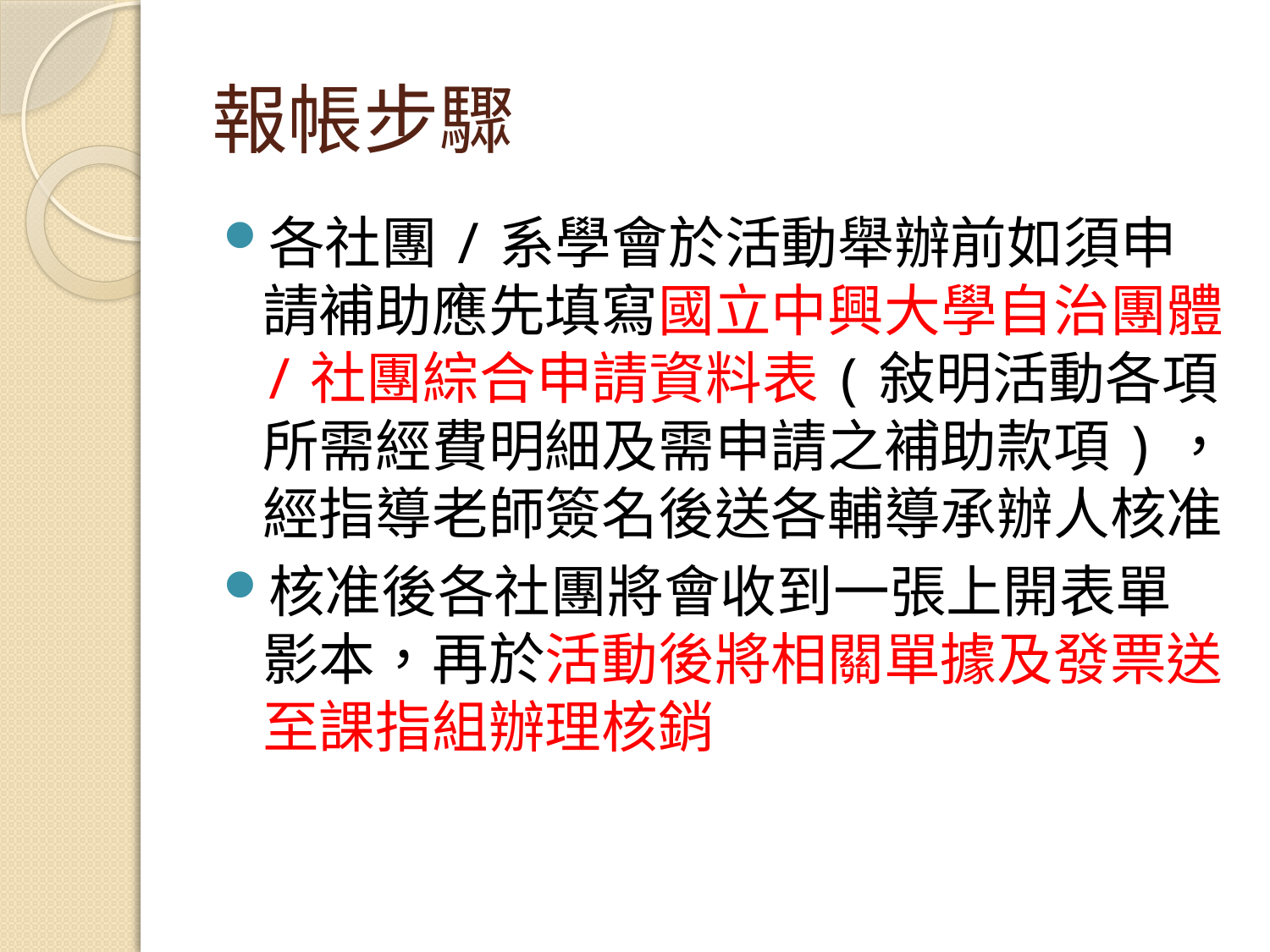

# 報帳步驟
各社團/系學會於活動舉辦前如須申請補助應先填寫國立中興大學自治團體/社團綜合申請資料表(敍明活動各項所需經費明細及需申請之補助款項)，經指導老師簽名後送各輔導承辦人核准
核准後各社團將會收到一張上開表單影本，再於活動後將相關單據及發票送至課指組辦理核銷